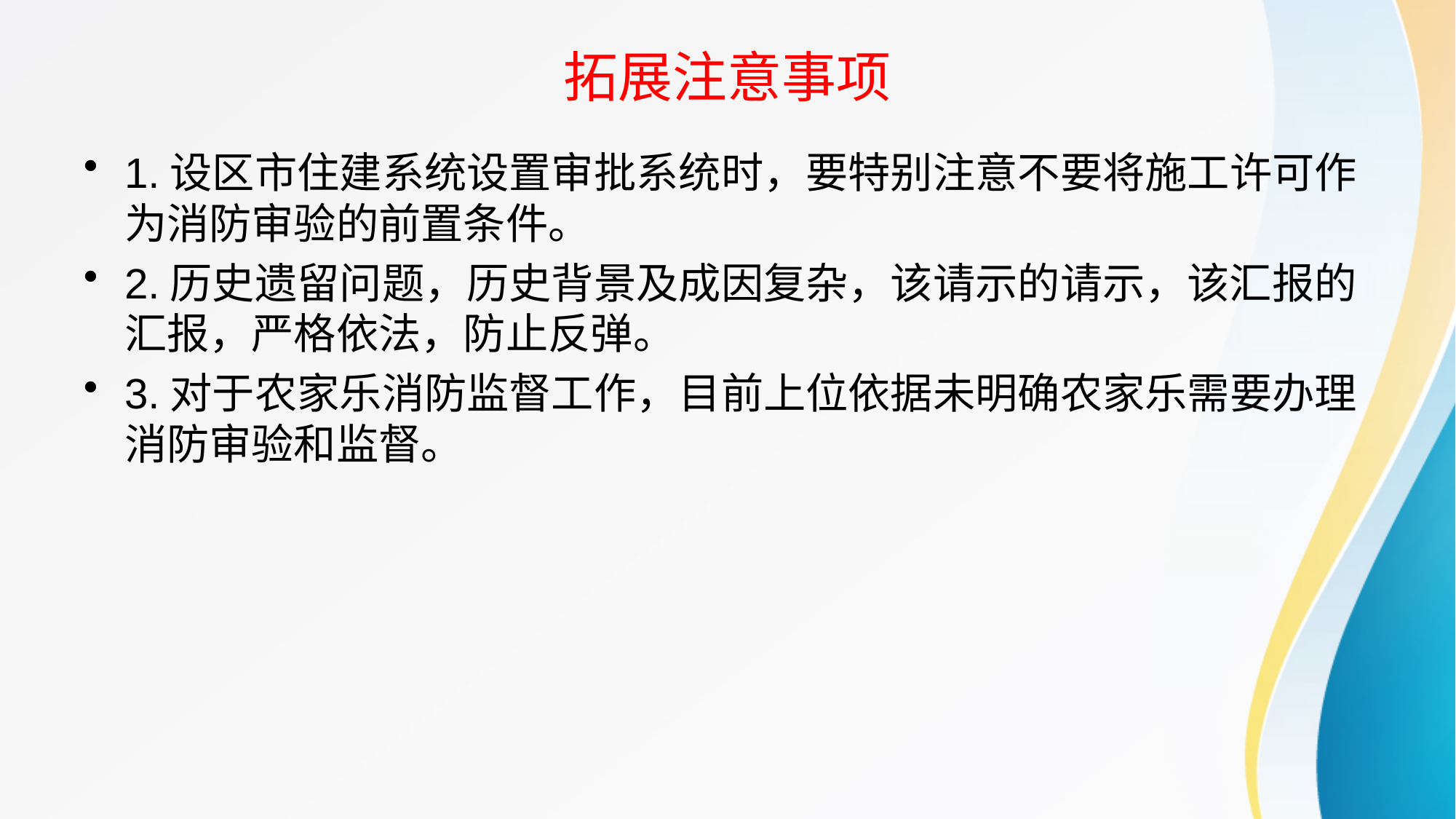

# 拓展注意事项
1.设区市住建系统设置审批系统时，要特别注意不要将施工许可作为消防审验的前置条件。
2.历史遗留问题，历史背景及成因复杂，该请示的请示，该汇报的汇报，严格依法，防止反弹。
3.对于农家乐消防监督工作，目前上位依据未明确农家乐需要办理消防审验和监督。